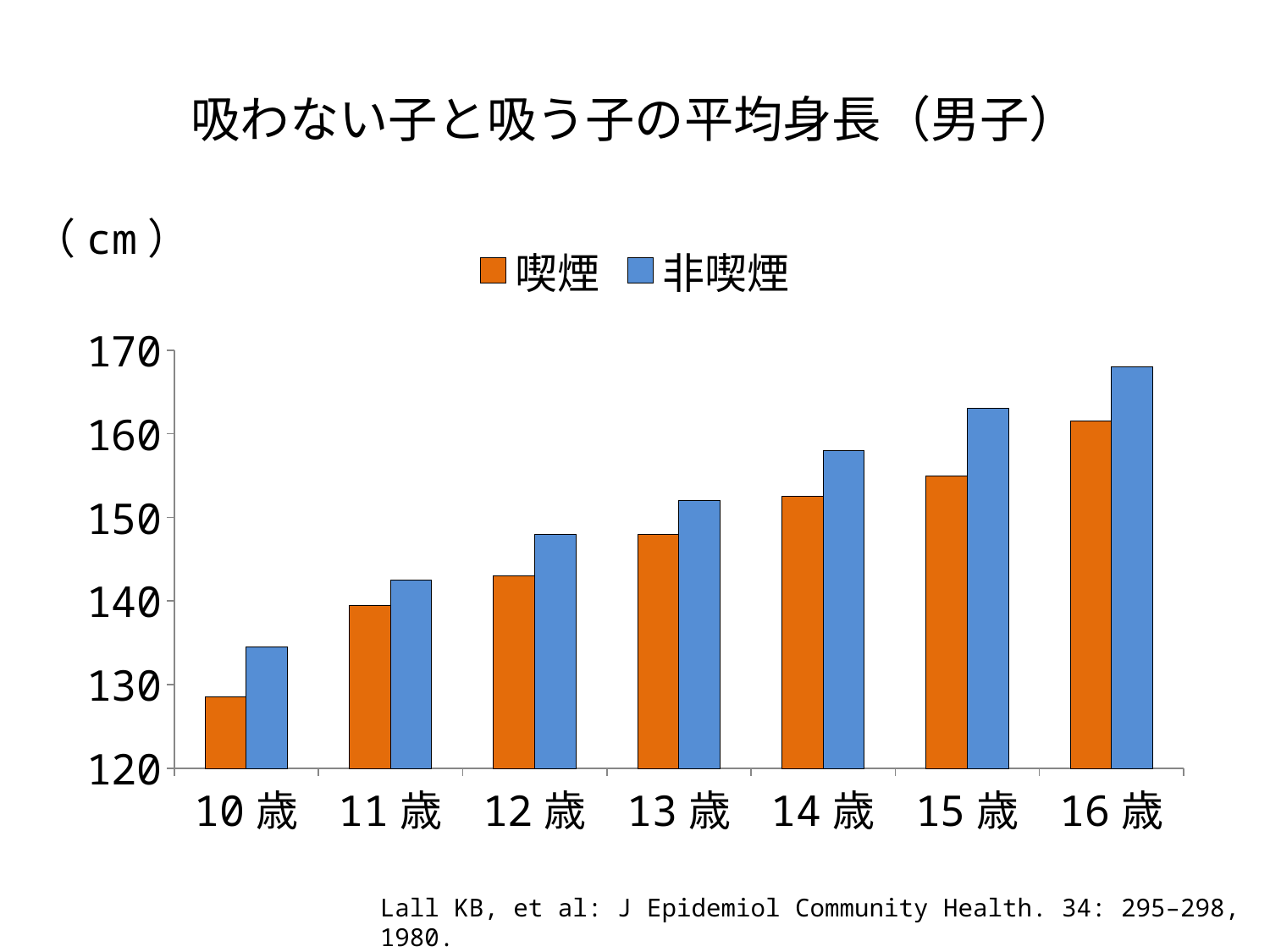

# 吸わない子と吸う子の平均身長（男子）
（cm）

### Chart

| Category | 喫煙 | 非喫煙 |
|---|---|---|
| 10歳 | 128.5 | 134.5 |
| 11歳 | 139.5 | 142.5 |
| 12歳 | 143.0 | 148.0 |
| 13歳 | 148.0 | 152.0 |
| 14歳 | 152.5 | 158.0 |
| 15歳 | 155.0 | 163.0 |
| 16歳 | 161.5 | 168.0 |
Lall KB, et al: J Epidemiol Community Health. 34: 295–298, 1980.